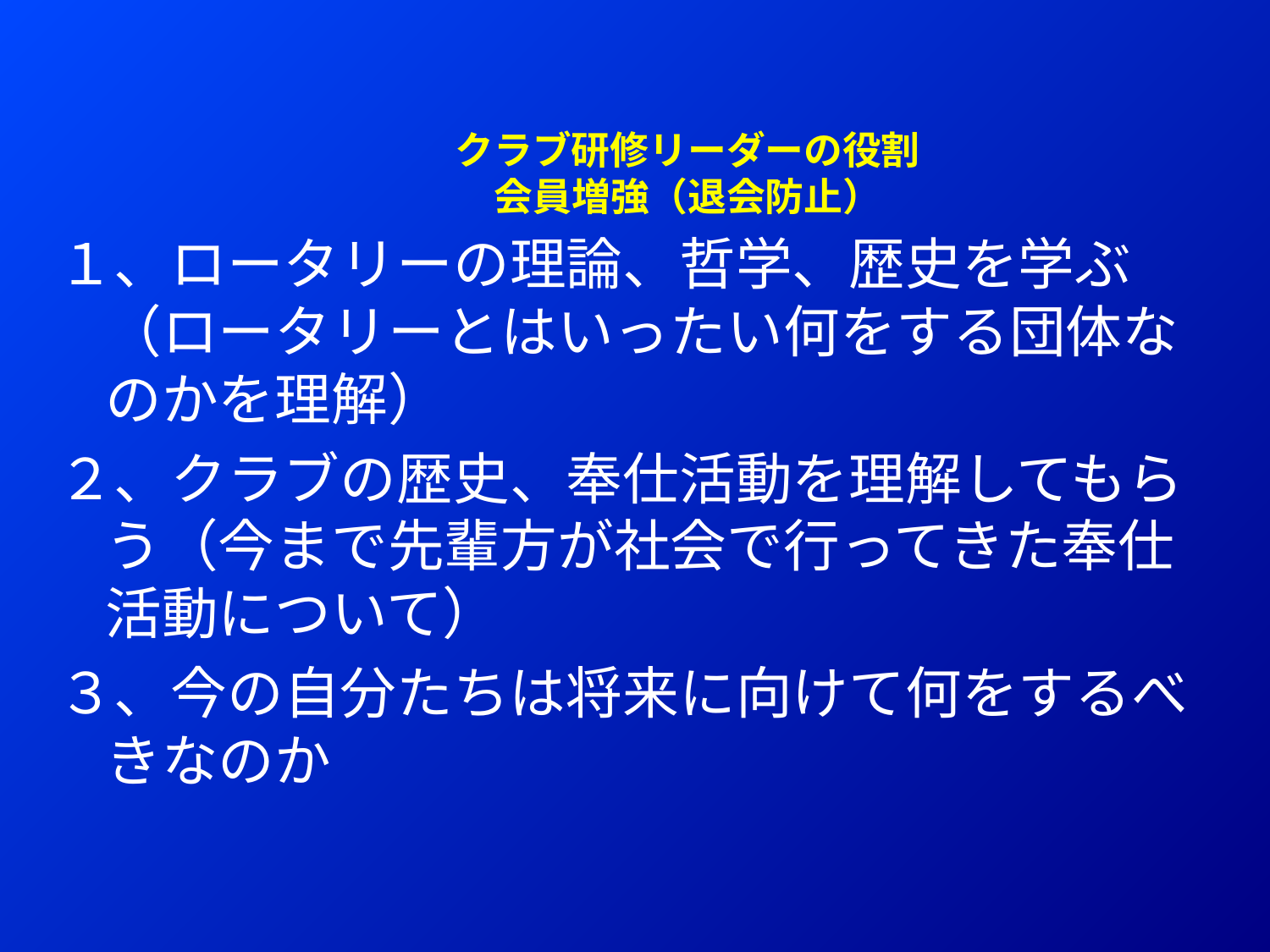

クラブ研修リーダーの役割
会員増強（退会防止）
１、ロータリーの理論、哲学、歴史を学ぶ（ロータリーとはいったい何をする団体なのかを理解）
２、クラブの歴史、奉仕活動を理解してもらう（今まで先輩方が社会で行ってきた奉仕活動について）
３、今の自分たちは将来に向けて何をするべきなのか